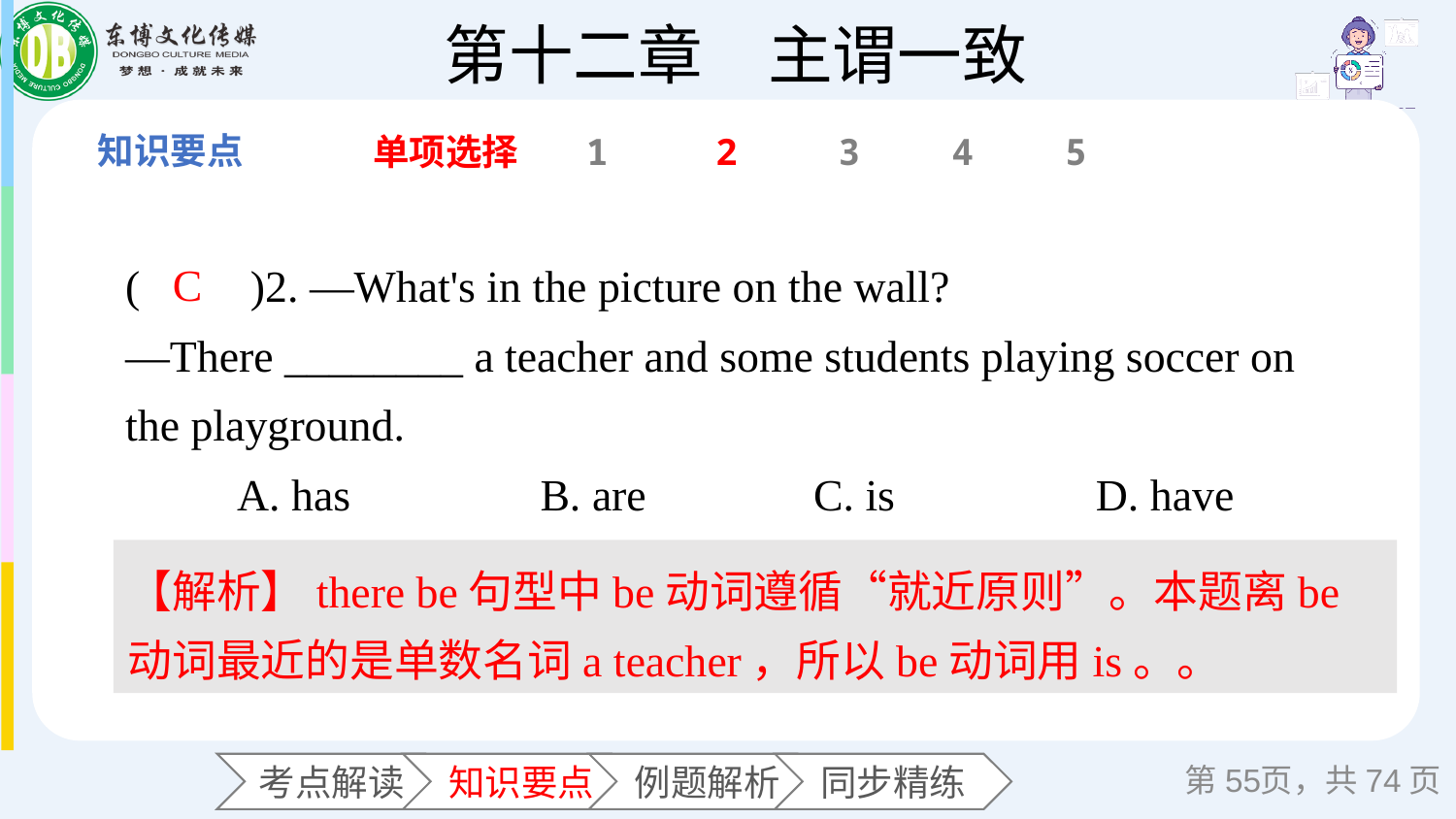

单项选择
1
2
3
4
5
(　　)2. —What's in the picture on the wall?
—There ________ a teacher and some students playing soccer on the playground.
          A. has                 B. are               C. is                  D. have
C
【解析】there be句型中be动词遵循“就近原则”。本题离be动词最近的是单数名词a teacher，所以be动词用is。。
第55页，共74页